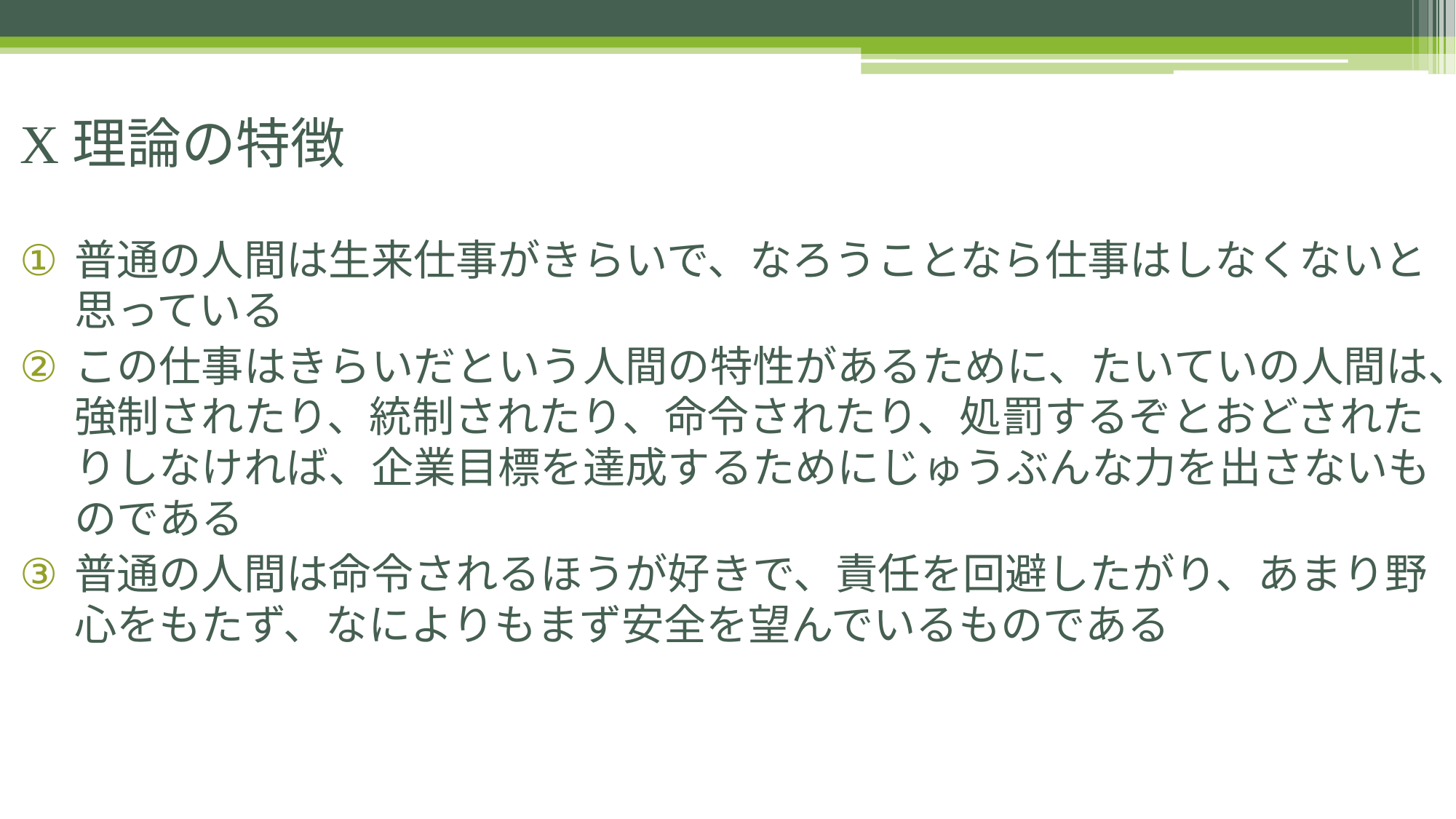

# X理論の特徴
普通の人間は生来仕事がきらいで、なろうことなら仕事はしなくないと思っている
この仕事はきらいだという人間の特性があるために、たいていの人間は、強制されたり、統制されたり、命令されたり、処罰するぞとおどされたりしなければ、企業目標を達成するためにじゅうぶんな力を出さないものである
普通の人間は命令されるほうが好きで、責任を回避したがり、あまり野心をもたず、なによりもまず安全を望んでいるものである